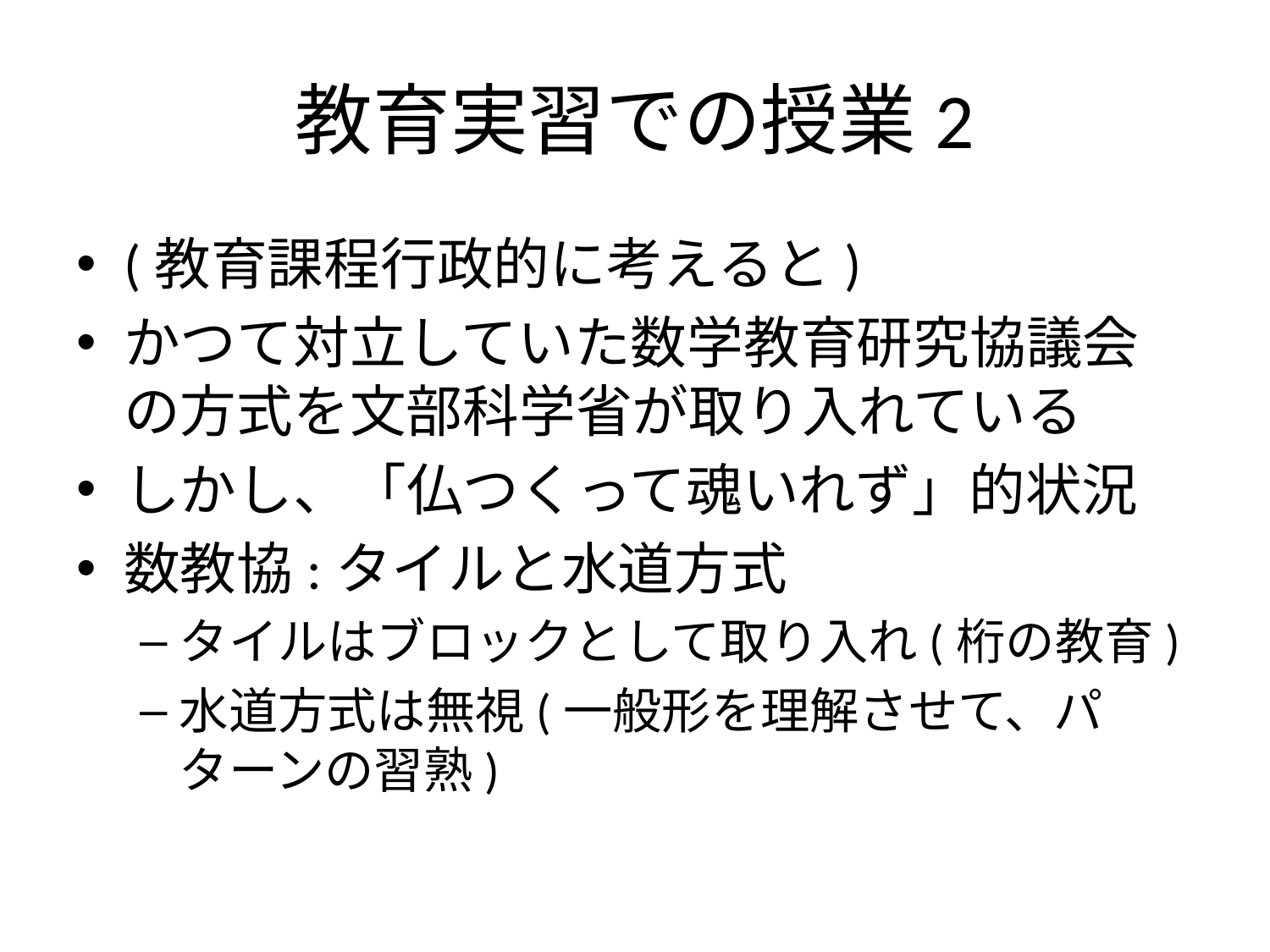

# 教育実習での授業2
(教育課程行政的に考えると)
かつて対立していた数学教育研究協議会の方式を文部科学省が取り入れている
しかし、「仏つくって魂いれず」的状況
数教協:タイルと水道方式
タイルはブロックとして取り入れ(桁の教育)
水道方式は無視(一般形を理解させて、パターンの習熟)